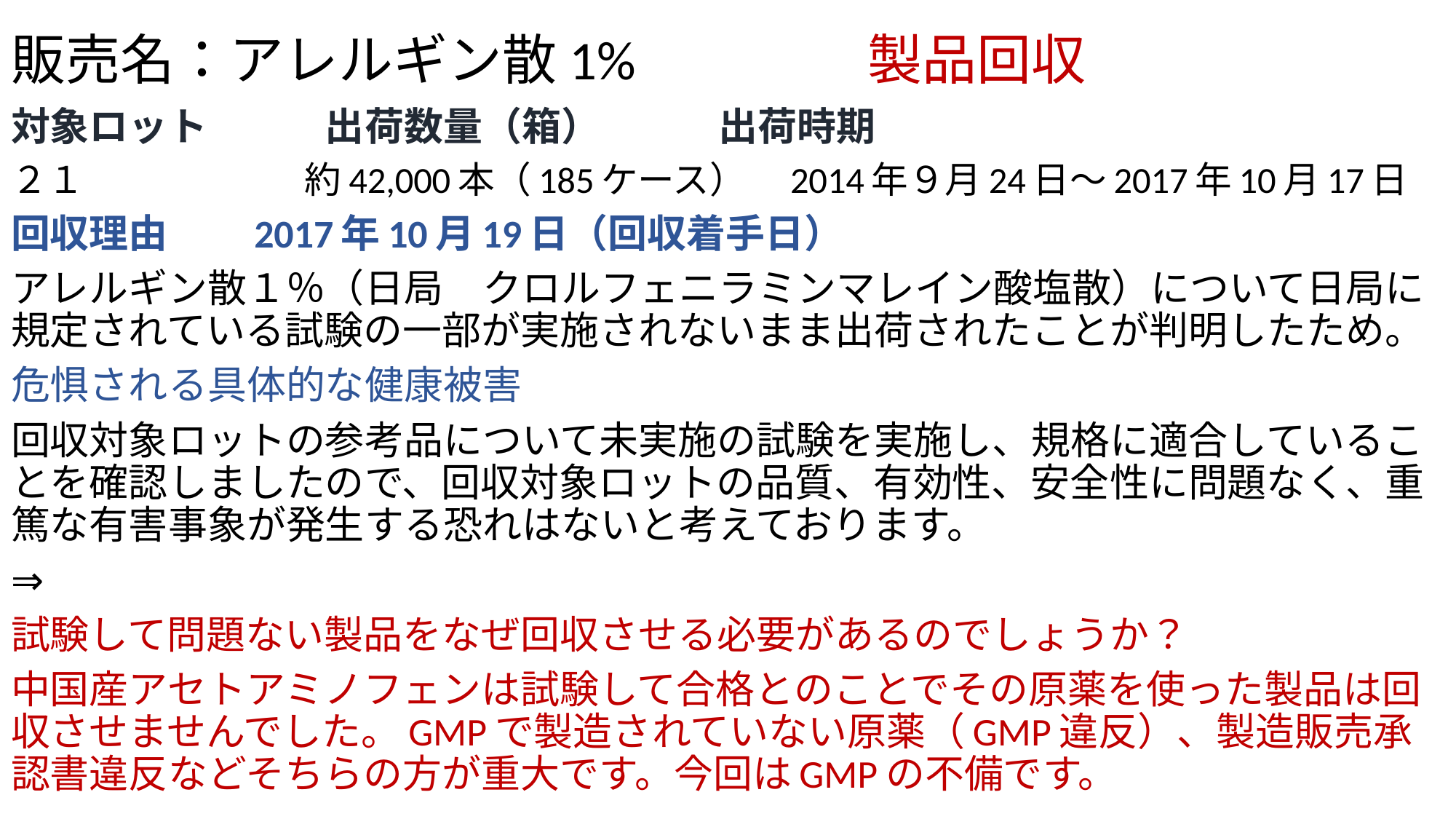

# 販売名：アレルギン散1%　　　　製品回収
対象ロット　　　出荷数量（箱）　　　出荷時期
２１　　　　　　約42,000本（185ケース）　2014年９月24日～2017年10月17日
回収理由　　2017年10月19日（回収着手日）
アレルギン散１％（日局　クロルフェニラミンマレイン酸塩散）について日局に規定されている試験の一部が実施されないまま出荷されたことが判明したため。
危惧される具体的な健康被害
回収対象ロットの参考品について未実施の試験を実施し、規格に適合していることを確認しましたので、回収対象ロットの品質、有効性、安全性に問題なく、重篤な有害事象が発生する恐れはないと考えております。
⇒
試験して問題ない製品をなぜ回収させる必要があるのでしょうか？
中国産アセトアミノフェンは試験して合格とのことでその原薬を使った製品は回収させませんでした。GMPで製造されていない原薬（GMP違反）、製造販売承認書違反などそちらの方が重大です。今回はGMPの不備です。